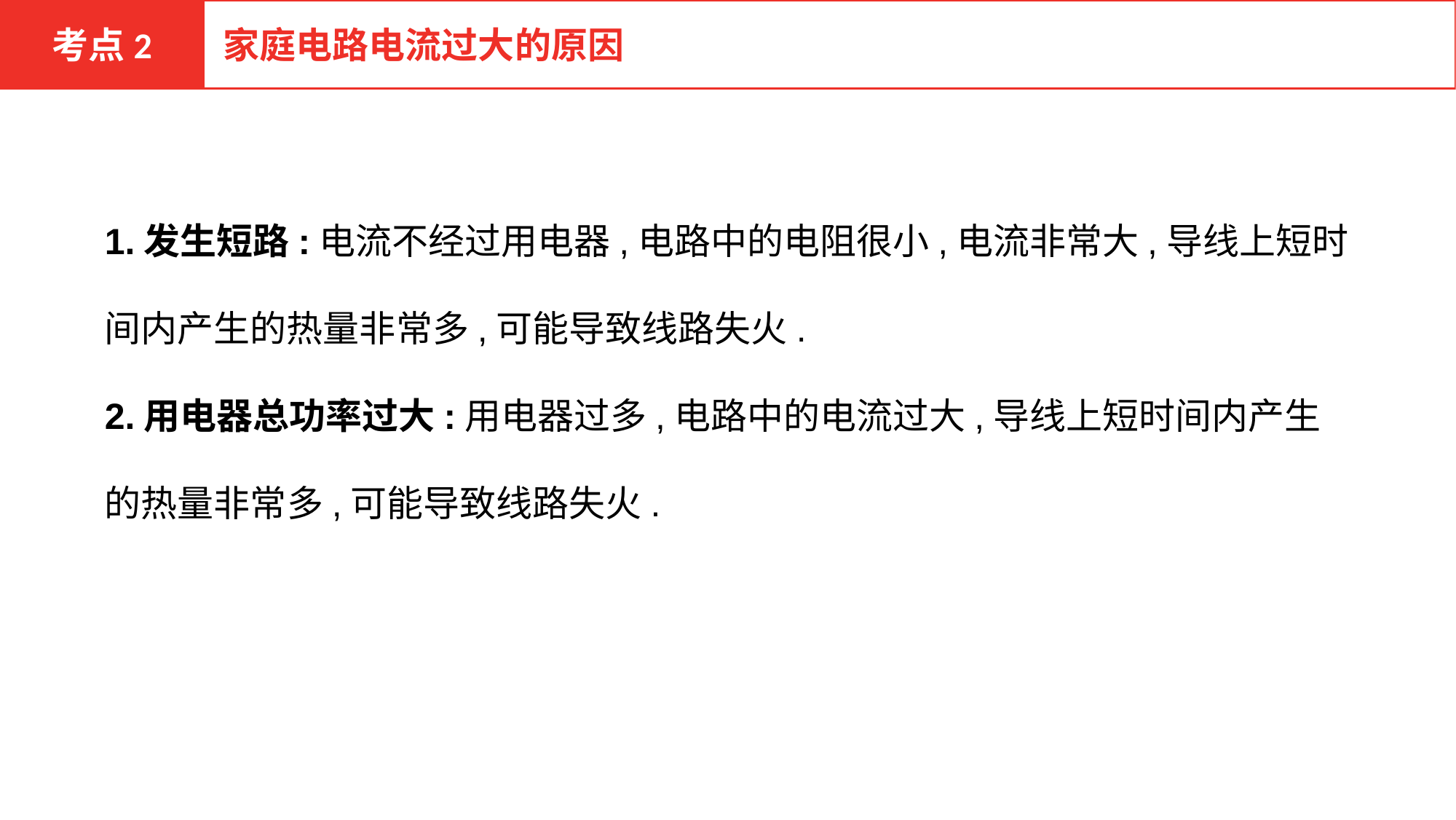

考点2
家庭电路电流过大的原因
1.发生短路:电流不经过用电器,电路中的电阻很小,电流非常大,导线上短时间内产生的热量非常多,可能导致线路失火.
2.用电器总功率过大:用电器过多,电路中的电流过大,导线上短时间内产生的热量非常多,可能导致线路失火.